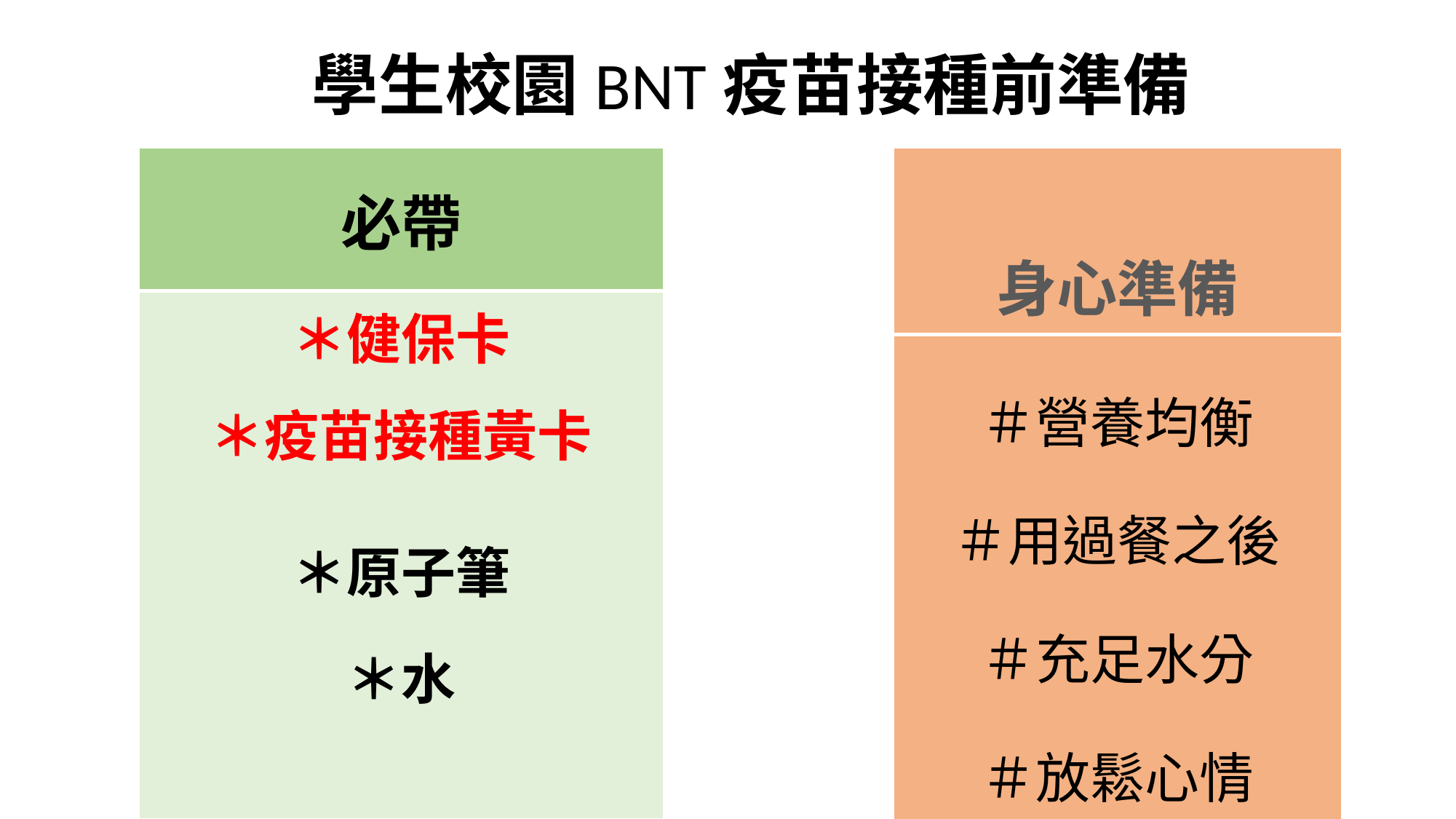

# 學生校園BNT疫苗接種前準備
| 必帶 |
| --- |
| ＊健保卡 ＊疫苗接種黃卡 ＊原子筆 ＊水 |
| 身心準備 |
| --- |
| ＃營養均衡 ＃用過餐之後 ＃充足水分 ＃放鬆心情 ＃穿著短袖上衣 |